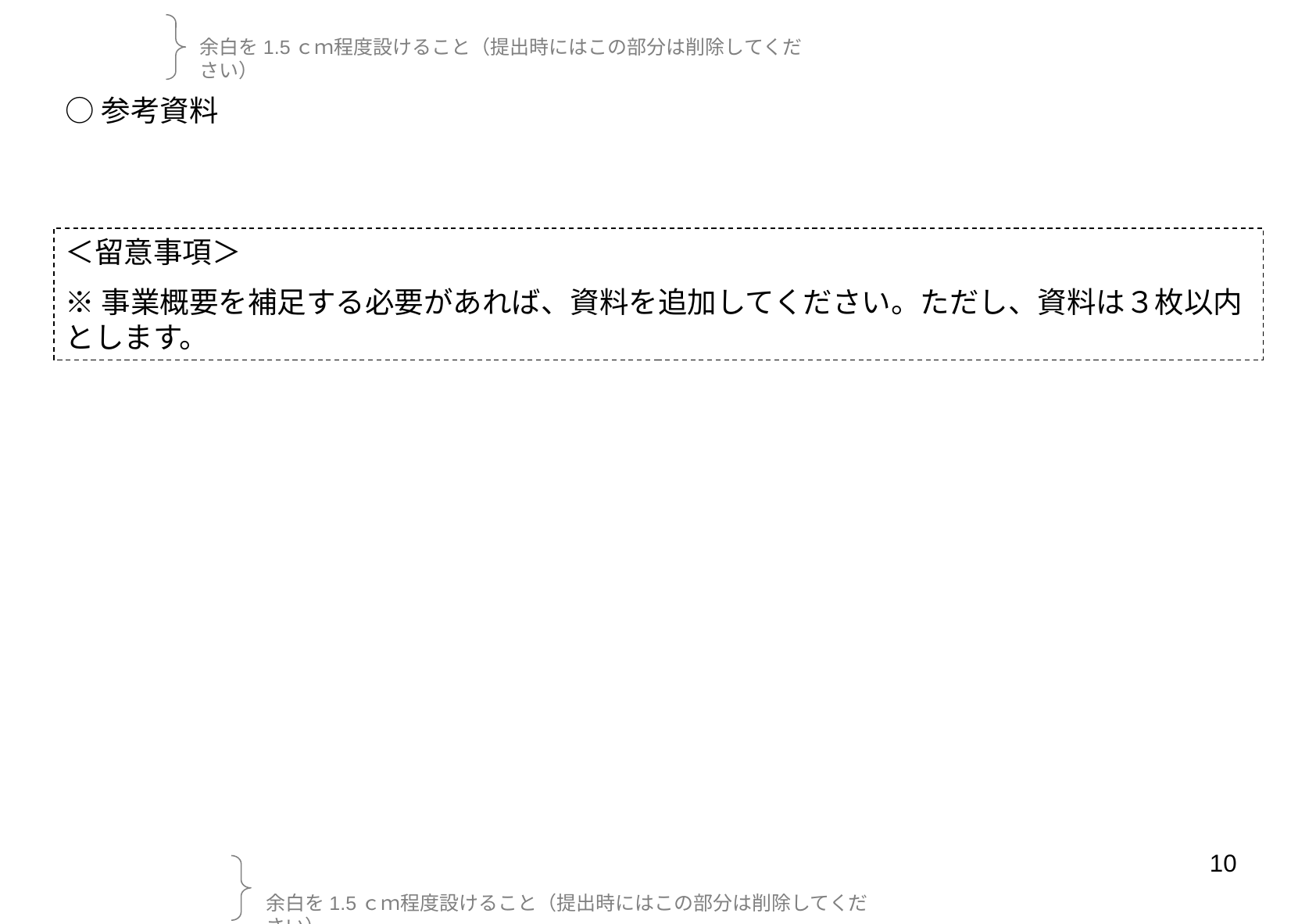

余白を1.5ｃｍ程度設けること（提出時にはこの部分は削除してください）
○参考資料
＜留意事項＞
※事業概要を補足する必要があれば、資料を追加してください。ただし、資料は３枚以内とします。
10

余白を1.5ｃｍ程度設けること（提出時にはこの部分は削除してください）